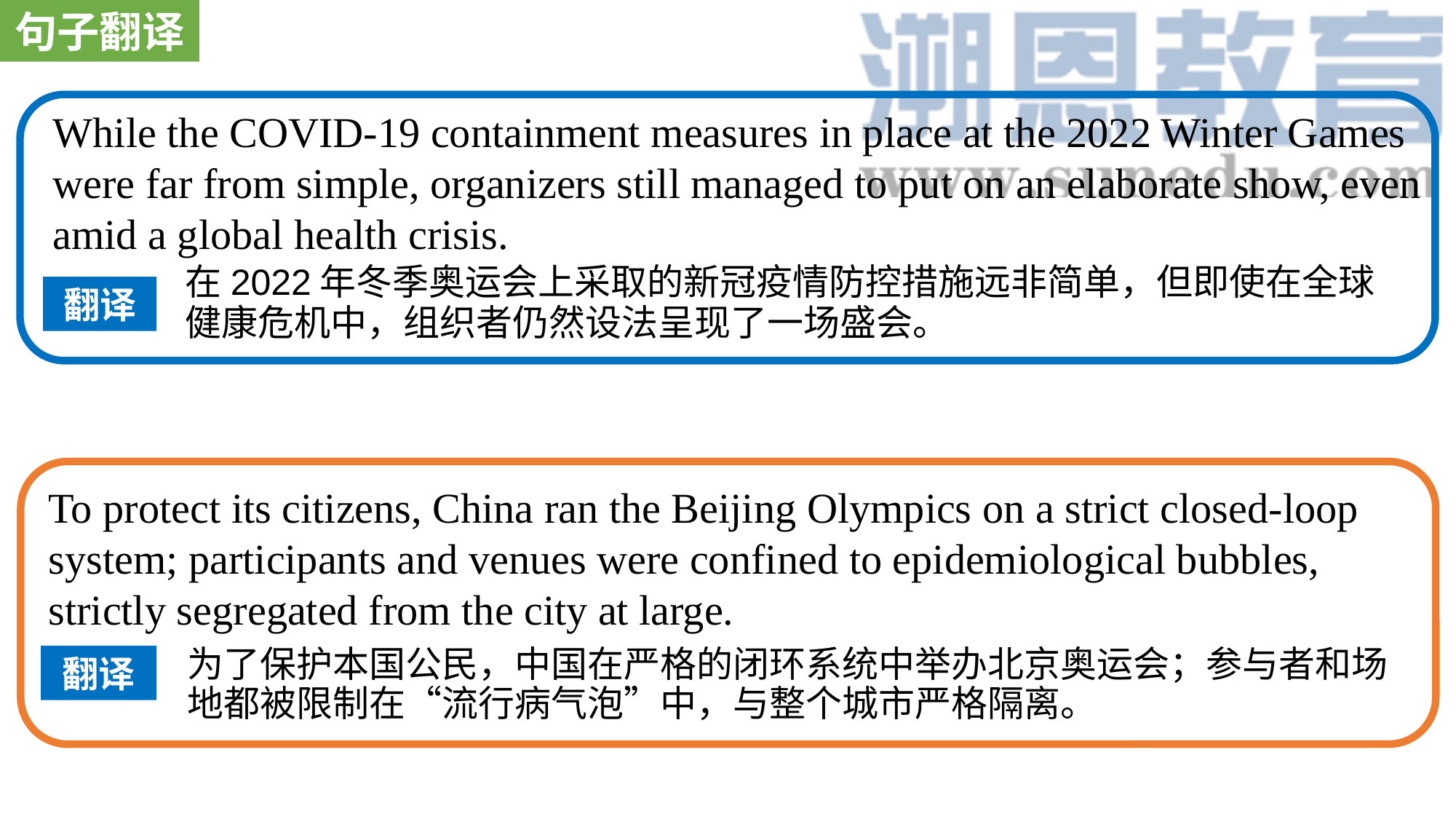

句子翻译

While the COVID-19 containment measures in place at the 2022 Winter Games were far from simple, organizers still managed to put on an elaborate show, even amid a global health crisis.
在2022年冬季奥运会上采取的新冠疫情防控措施远非简单，但即使在全球健康危机中，组织者仍然设法呈现了一场盛会。
翻译

To protect its citizens, China ran the Beijing Olympics on a strict closed-loop system; participants and venues were confined to epidemiological bubbles, strictly segregated from the city at large.
为了保护本国公民，中国在严格的闭环系统中举办北京奥运会；参与者和场地都被限制在“流行病气泡”中，与整个城市严格隔离。
翻译